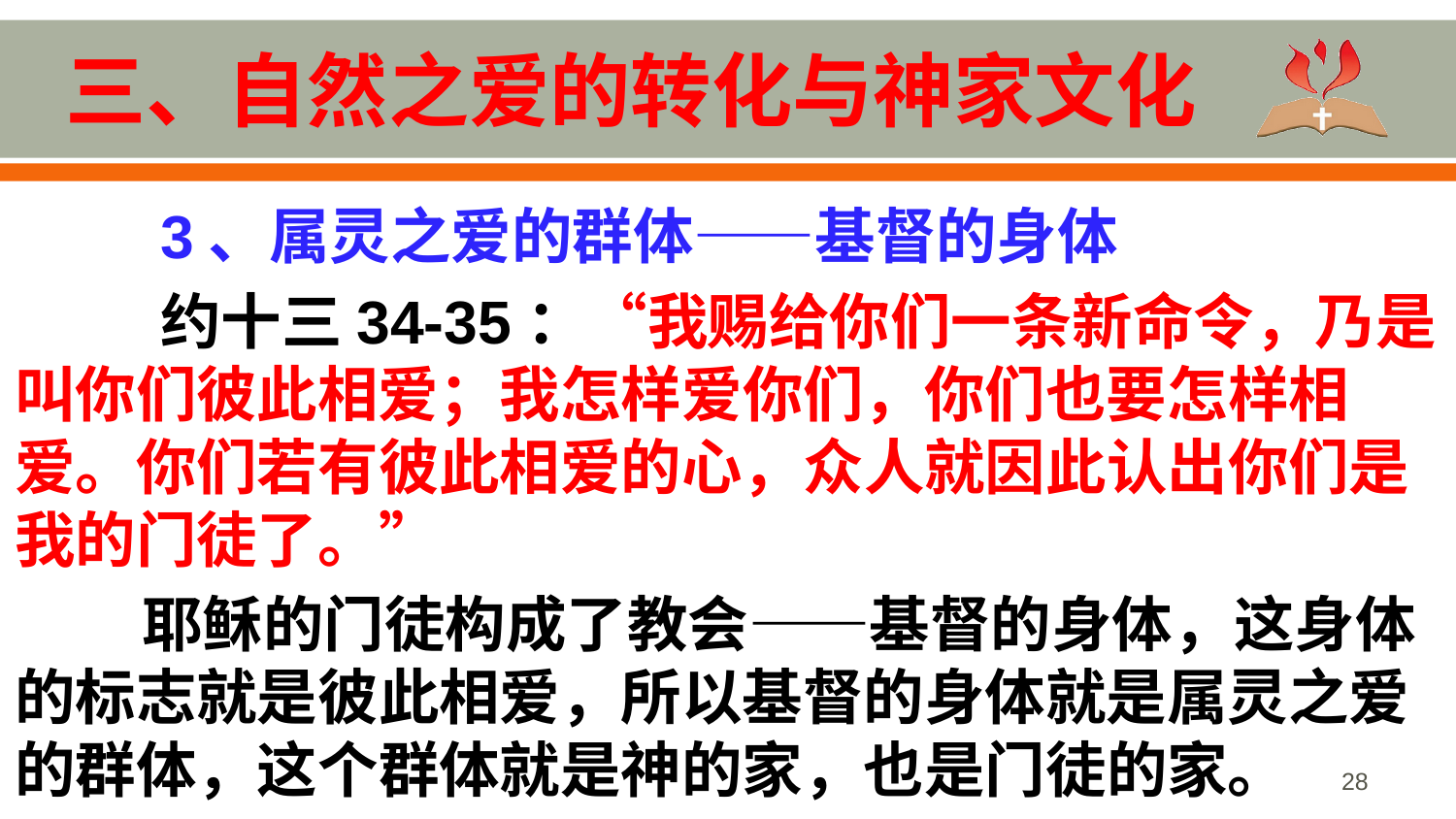

# 三、自然之爱的转化与神家文化
	3、属灵之爱的群体——基督的身体
	约十三34-35：“我赐给你们一条新命令，乃是叫你们彼此相爱；我怎样爱你们，你们也要怎样相爱。你们若有彼此相爱的心，众人就因此认出你们是我的门徒了。”
耶稣的门徒构成了教会——基督的身体，这身体的标志就是彼此相爱，所以基督的身体就是属灵之爱的群体，这个群体就是神的家，也是门徒的家。

28